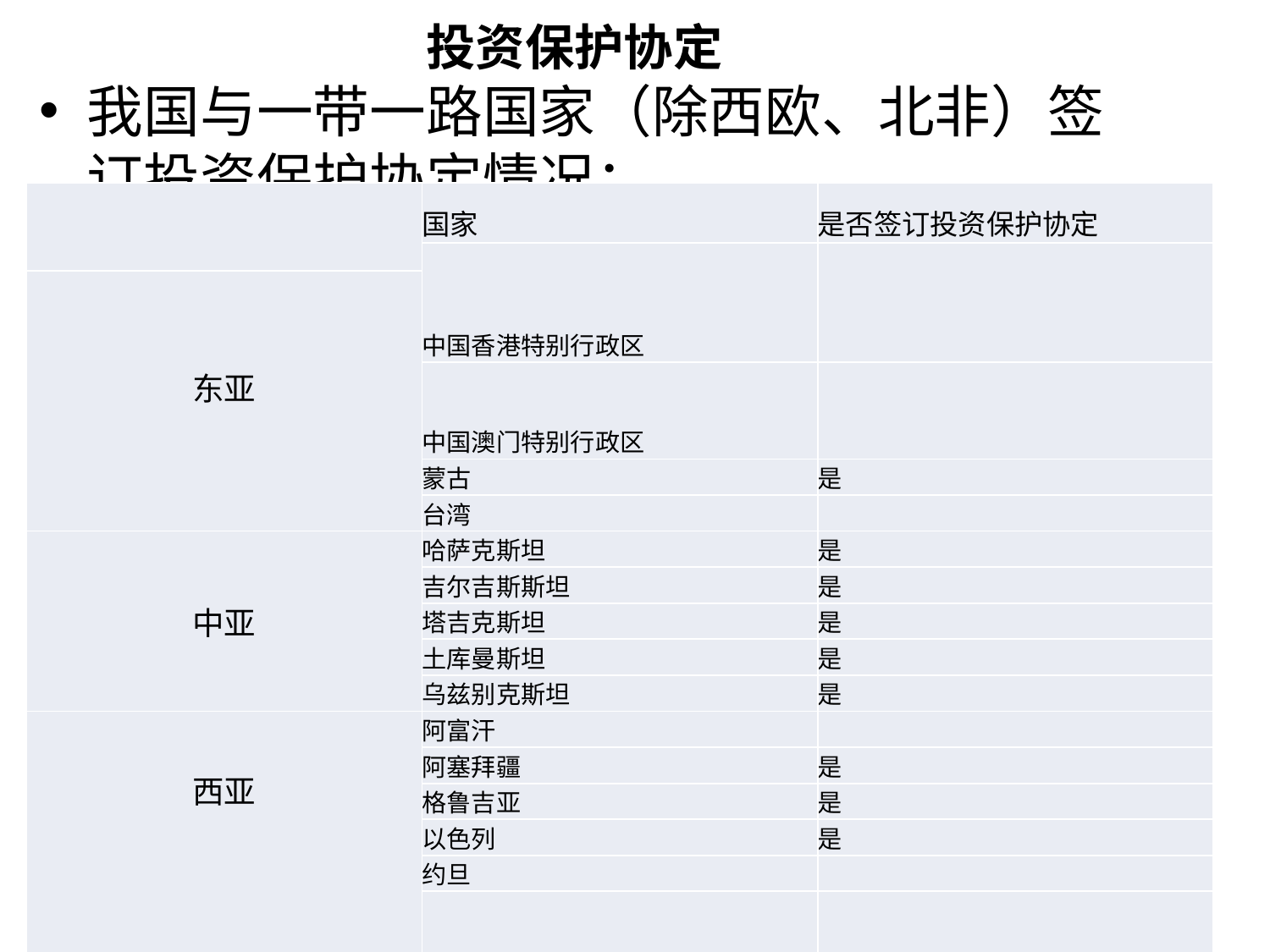

# 投资保护协定
我国与一带一路国家（除西欧、北非）签订投资保护协定情况：

|  | 国家 | 是否签订投资保护协定 |
| --- | --- | --- |
|  | 中国香港特别行政区 |  |
| 东亚 |  |  |
|  | 中国澳门特别行政区 |  |
|  | 蒙古 | 是 |
|  | 台湾 |  |
| 中亚 | 哈萨克斯坦 | 是 |
|  | 吉尔吉斯斯坦 | 是 |
|  | 塔吉克斯坦 | 是 |
|  | 土库曼斯坦 | 是 |
|  | 乌兹别克斯坦 | 是 |
| 西亚 | 阿富汗 |  |
|  | 阿塞拜疆 | 是 |
|  | 格鲁吉亚 | 是 |
|  | 以色列 | 是 |
|  | 约旦 |  |
|  | 黎巴嫩 | 是 |